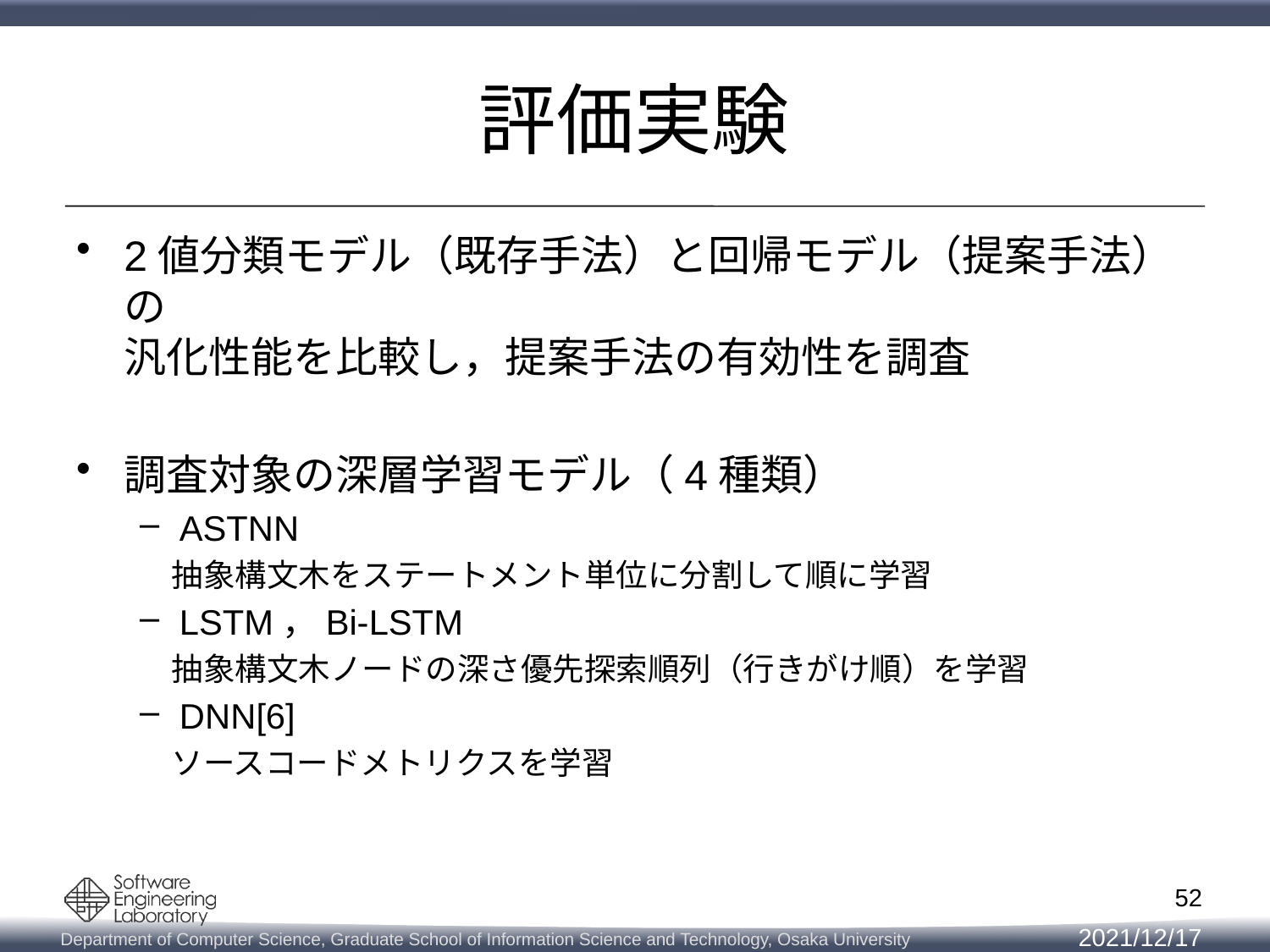

# 評価実験
2値分類モデル（既存手法）と回帰モデル（提案手法）の
汎化性能を比較し，提案手法の有効性を調査

調査対象の深層学習モデル（4種類）
ASTNN
抽象構文木をステートメント単位に分割して順に学習
LSTM，Bi-LSTM
抽象構文木ノードの深さ優先探索順列（行きがけ順）を学習
DNN[6]
ソースコードメトリクスを学習
52
2021/12/17